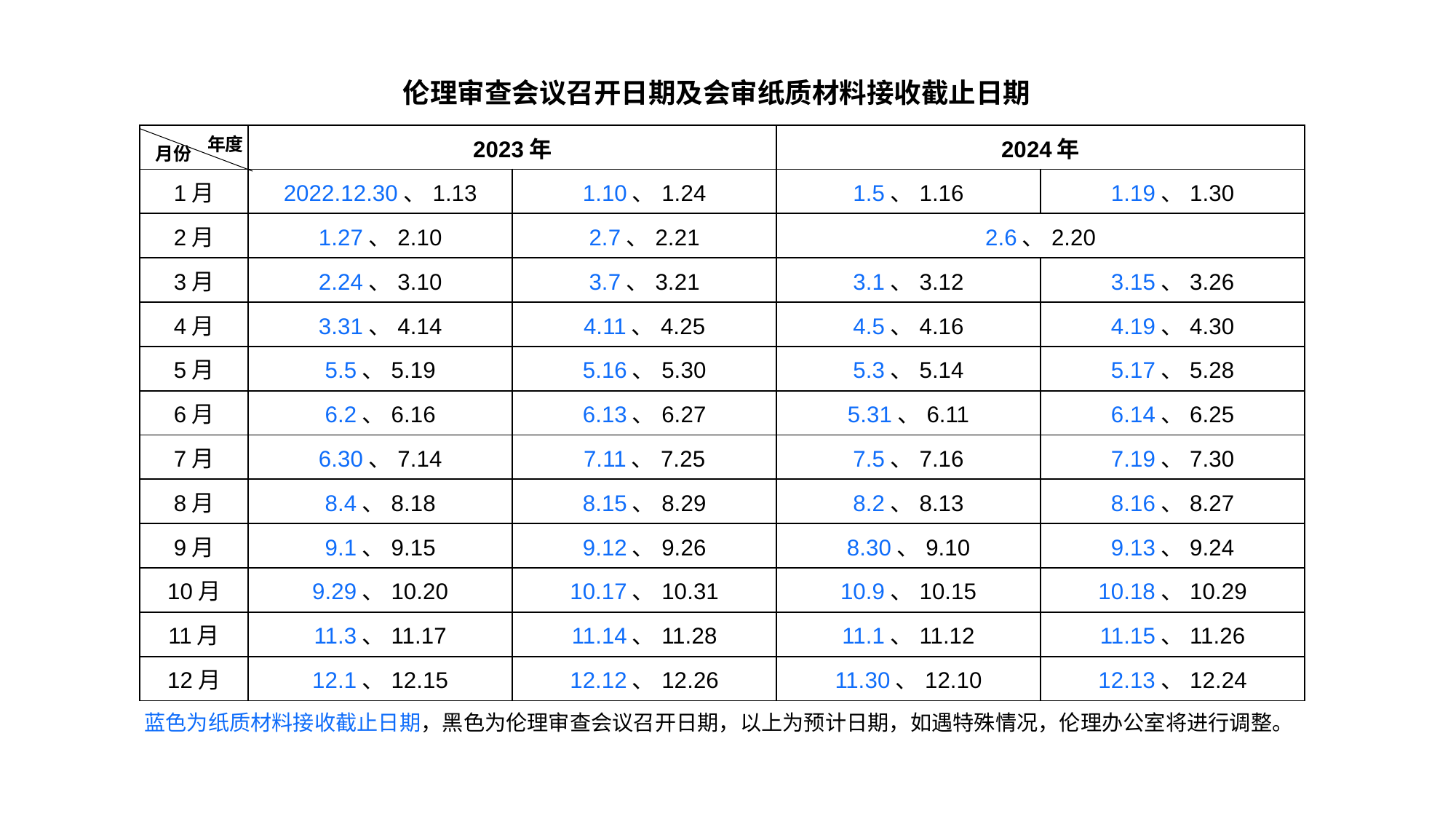

伦理审查会议召开日期及会审纸质材料接收截止日期

|  | 2023年 |  | 2024年 |  |
| --- | --- | --- | --- | --- |
| 1月 | 2022.12.30、1.13 | 1.10、1.24 | 1.5、1.16 | 1.19、1.30 |
| 2月 | 1.27、2.10 | 2.7、2.21 | 2.6、2.20 |  |
| 3月 | 2.24、3.10 | 3.7、3.21 | 3.1、3.12 | 3.15、3.26 |
| 4月 | 3.31、4.14 | 4.11、4.25 | 4.5、4.16 | 4.19、4.30 |
| 5月 | 5.5、5.19 | 5.16、5.30 | 5.3、5.14 | 5.17、5.28 |
| 6月 | 6.2、6.16 | 6.13、6.27 | 5.31、6.11 | 6.14、6.25 |
| 7月 | 6.30、7.14 | 7.11、7.25 | 7.5、7.16 | 7.19、7.30 |
| 8月 | 8.4、8.18 | 8.15、8.29 | 8.2、8.13 | 8.16、8.27 |
| 9月 | 9.1、9.15 | 9.12、9.26 | 8.30、9.10 | 9.13、9.24 |
| 10月 | 9.29、10.20 | 10.17、10.31 | 10.9、10.15 | 10.18、10.29 |
| 11月 | 11.3、11.17 | 11.14、11.28 | 11.1、11.12 | 11.15、11.26 |
| 12月 | 12.1、12.15 | 12.12、12.26 | 11.30、12.10 | 12.13、12.24 |
年度
月份
蓝色为纸质材料接收截止日期，黑色为伦理审查会议召开日期，以上为预计日期，如遇特殊情况，伦理办公室将进行调整。